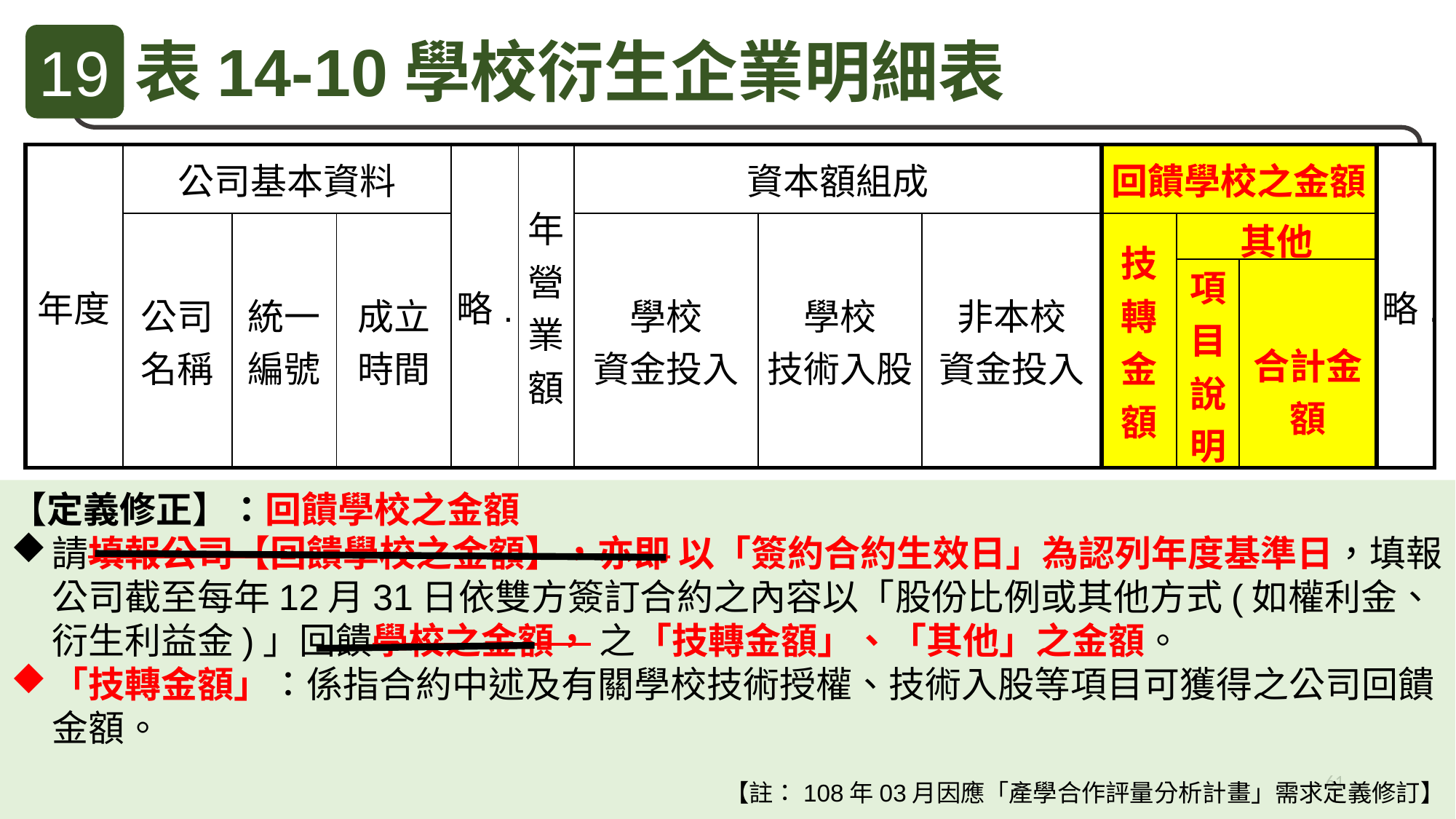

19
表14-10學校衍生企業明細表

| 年度 | 公司基本資料 |  |  | 略. | 年營業額 | 資本額組成 |  |  | 回饋學校之金額 |  |  | 略. |
| --- | --- | --- | --- | --- | --- | --- | --- | --- | --- | --- | --- | --- |
|  | 公司 名稱 | 統一 編號 | 成立 時間 |  |  | 學校 資金投入 | 學校 技術入股 | 非本校 資金投入 | 技轉金額 | 其他 |  |  |
|  |  |  |  |  |  |  |  |  |  | 項目說明 | 合計金額 |  |

【定義修正】：回饋學校之金額
請填報公司【回饋學校之金額】，亦即 以「簽約合約生效日」為認列年度基準日，填報公司截至每年12月31日依雙方簽訂合約之內容以「股份比例或其他方式(如權利金、衍生利益金)」回饋學校之金額， 之「技轉金額」、「其他」之金額。
「技轉金額」：係指合約中述及有關學校技術授權、技術入股等項目可獲得之公司回饋金額。

【註：108年03月因應「產學合作評量分析計畫」需求定義修訂】

61